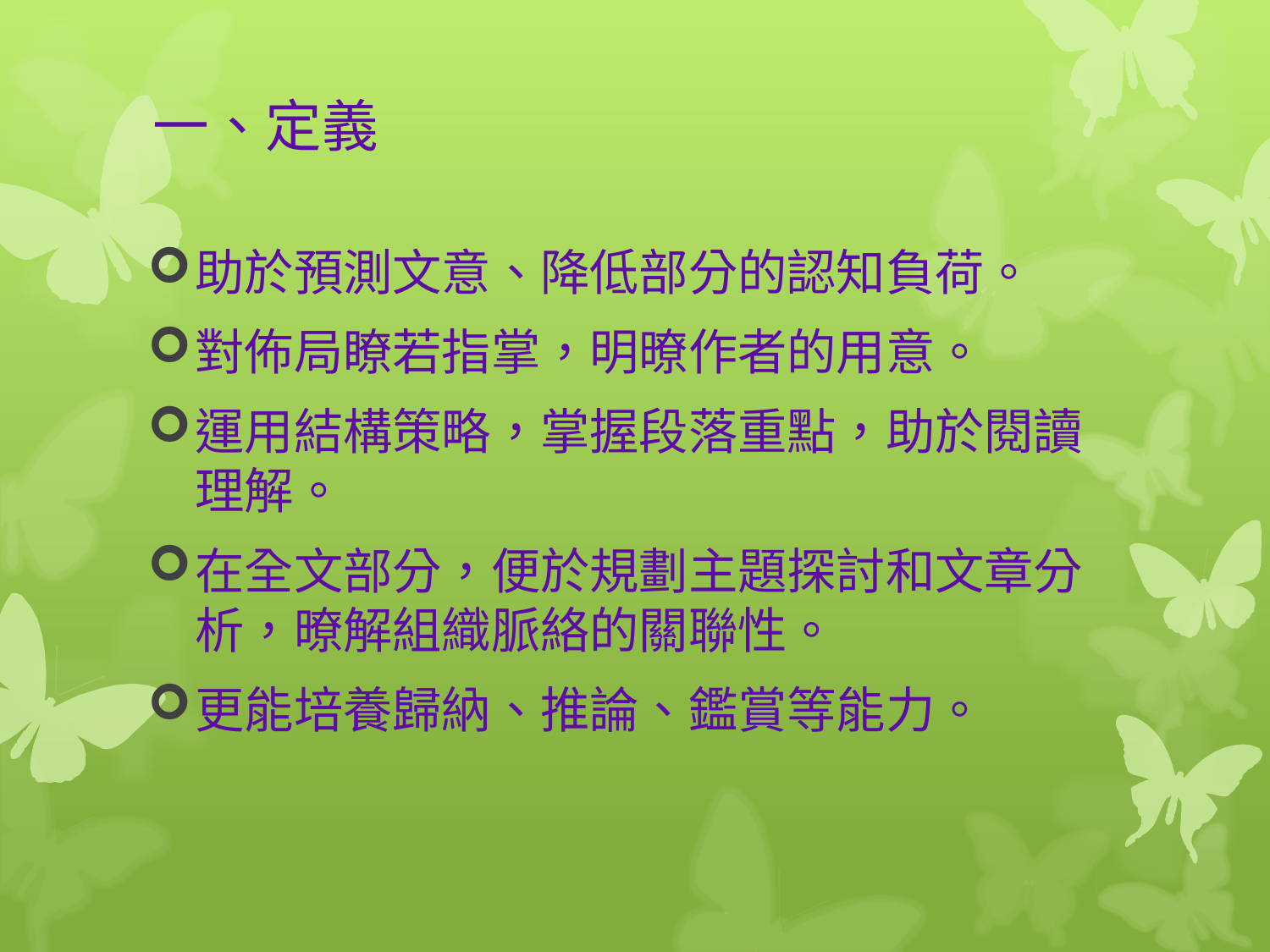

# 一、定義
助於預測文意、降低部分的認知負荷。
對佈局瞭若指掌，明暸作者的用意。
運用結構策略，掌握段落重點，助於閱讀理解。
在全文部分，便於規劃主題探討和文章分析，暸解組織脈絡的關聯性。
更能培養歸納、推論、鑑賞等能力。